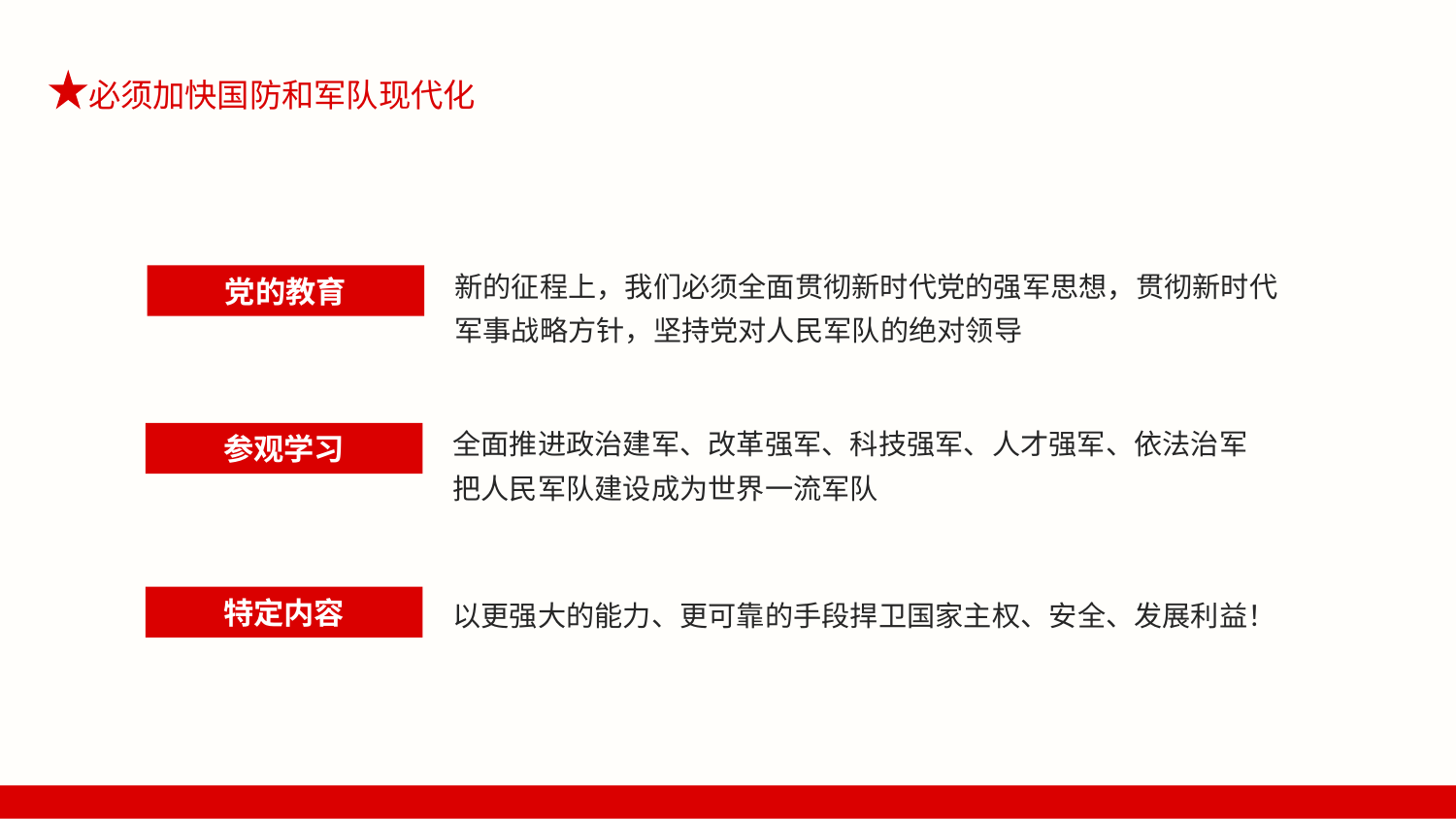

新的征程上，我们必须全面贯彻新时代党的强军思想，贯彻新时代军事战略方针，坚持党对人民军队的绝对领导
党的教育
全面推进政治建军、改革强军、科技强军、人才强军、依法治军把人民军队建设成为世界一流军队
参观学习
以更强大的能力、更可靠的手段捍卫国家主权、安全、发展利益！
特定内容